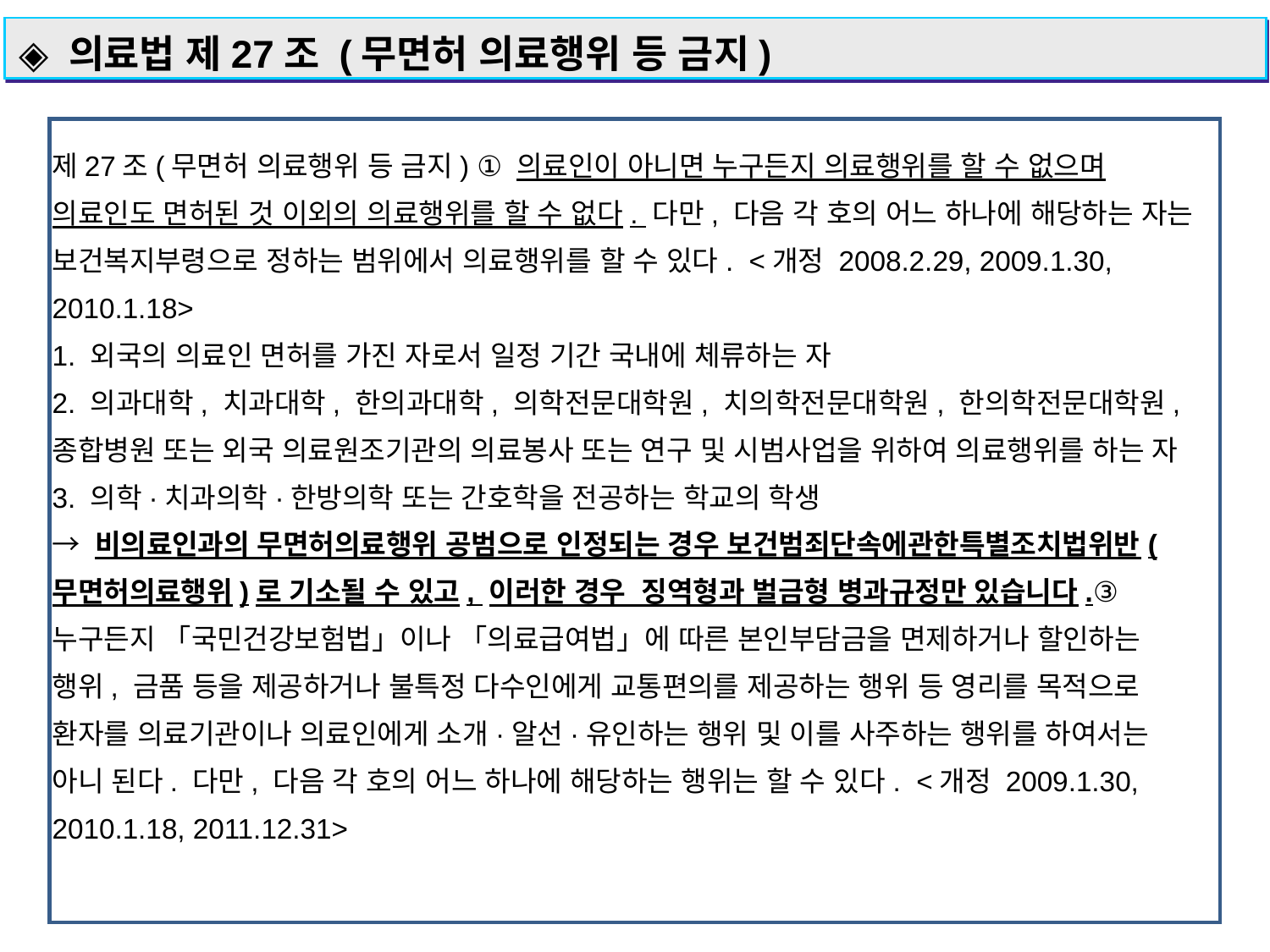

◈ 의료법 제27조 (무면허 의료행위 등 금지)

제27조(무면허 의료행위 등 금지) ① 의료인이 아니면 누구든지 의료행위를 할 수 없으며 의료인도 면허된 것 이외의 의료행위를 할 수 없다. 다만, 다음 각 호의 어느 하나에 해당하는 자는 보건복지부령으로 정하는 범위에서 의료행위를 할 수 있다.  <개정 2008.2.29, 2009.1.30, 2010.1.18>
1. 외국의 의료인 면허를 가진 자로서 일정 기간 국내에 체류하는 자
2. 의과대학, 치과대학, 한의과대학, 의학전문대학원, 치의학전문대학원, 한의학전문대학원, 종합병원 또는 외국 의료원조기관의 의료봉사 또는 연구 및 시범사업을 위하여 의료행위를 하는 자
3. 의학·치과의학·한방의학 또는 간호학을 전공하는 학교의 학생
→ 비의료인과의 무면허의료행위 공범으로 인정되는 경우 보건범죄단속에관한특별조치법위반(무면허의료행위)로 기소될 수 있고, 이러한 경우  징역형과 벌금형 병과규정만 있습니다.③누구든지 「국민건강보험법」이나 「의료급여법」에 따른 본인부담금을 면제하거나 할인하는 행위, 금품 등을 제공하거나 불특정 다수인에게 교통편의를 제공하는 행위 등 영리를 목적으로 환자를 의료기관이나 의료인에게 소개·알선·유인하는 행위 및 이를 사주하는 행위를 하여서는 아니 된다. 다만, 다음 각 호의 어느 하나에 해당하는 행위는 할 수 있다.  <개정 2009.1.30, 2010.1.18, 2011.12.31>